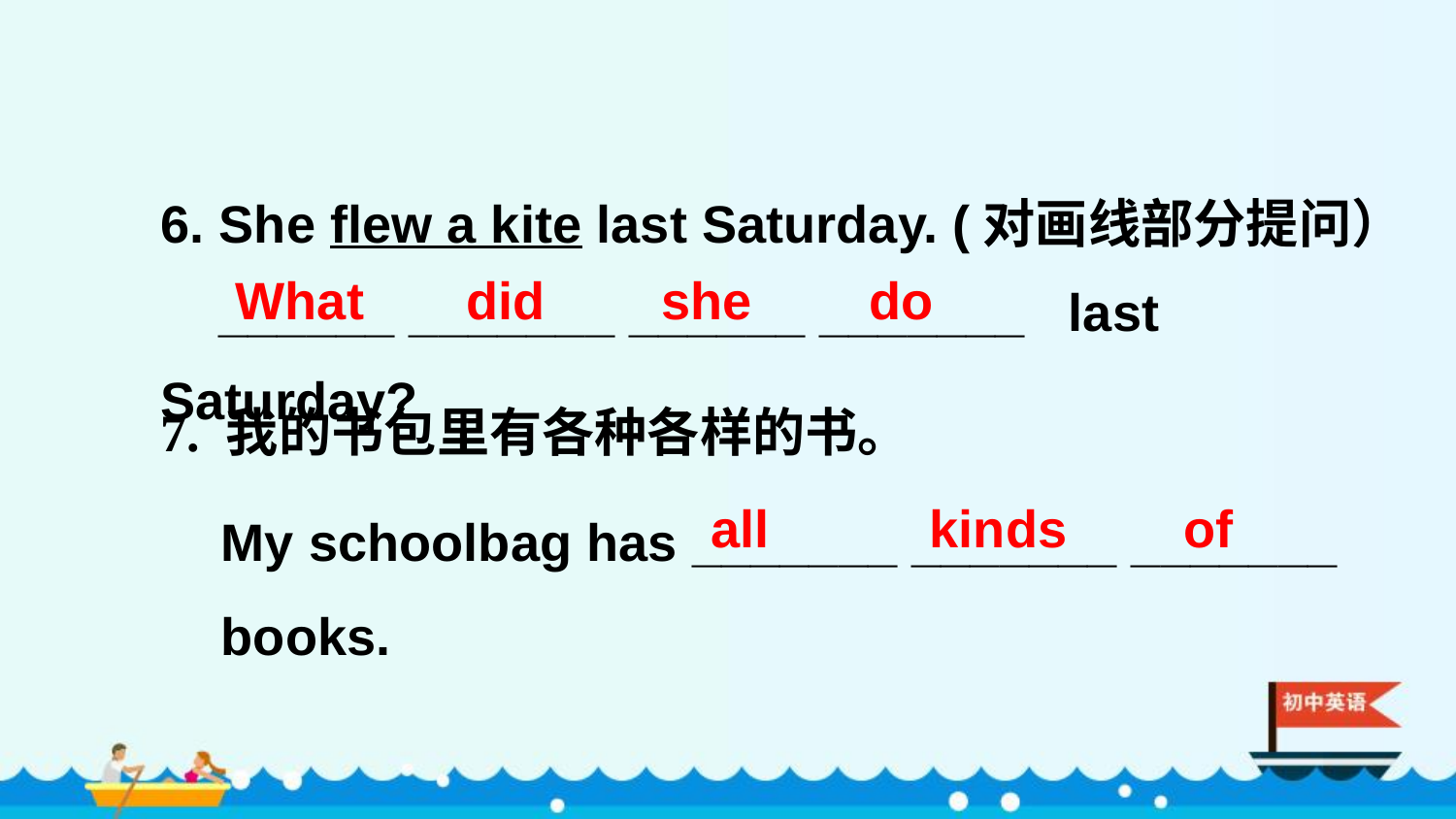

6. She flew a kite last Saturday. (对画线部分提问）
    ______ _______ ______ _______   last Saturday?
What       did        she        do
7. 我的书包里有各种各样的书。
My schoolbag has _______ _______ _______  books.
all           kinds        of